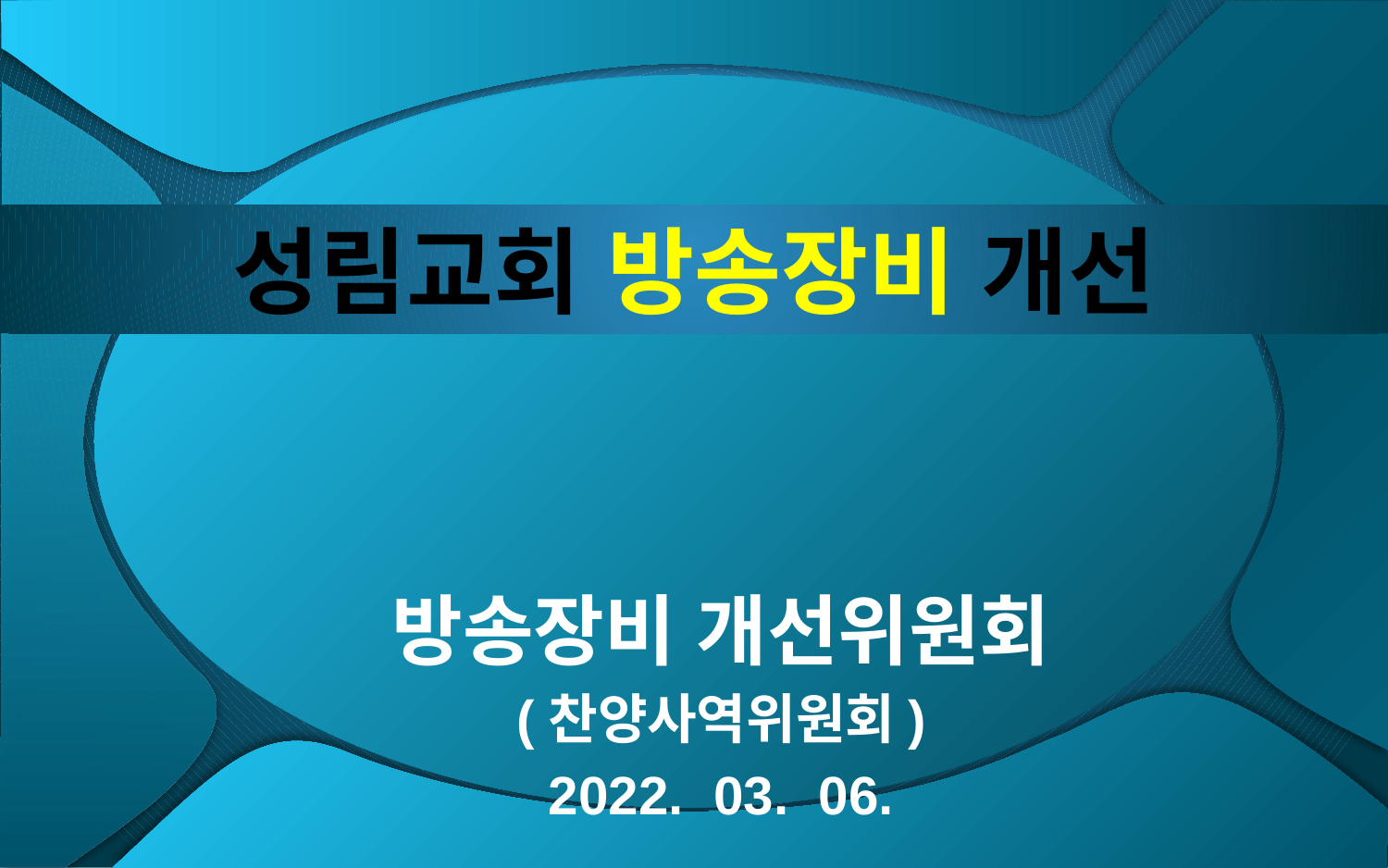

# 성림교회 방송장비 개선
방송장비 개선위원회
(찬양사역위원회)
2022.  03.  06.